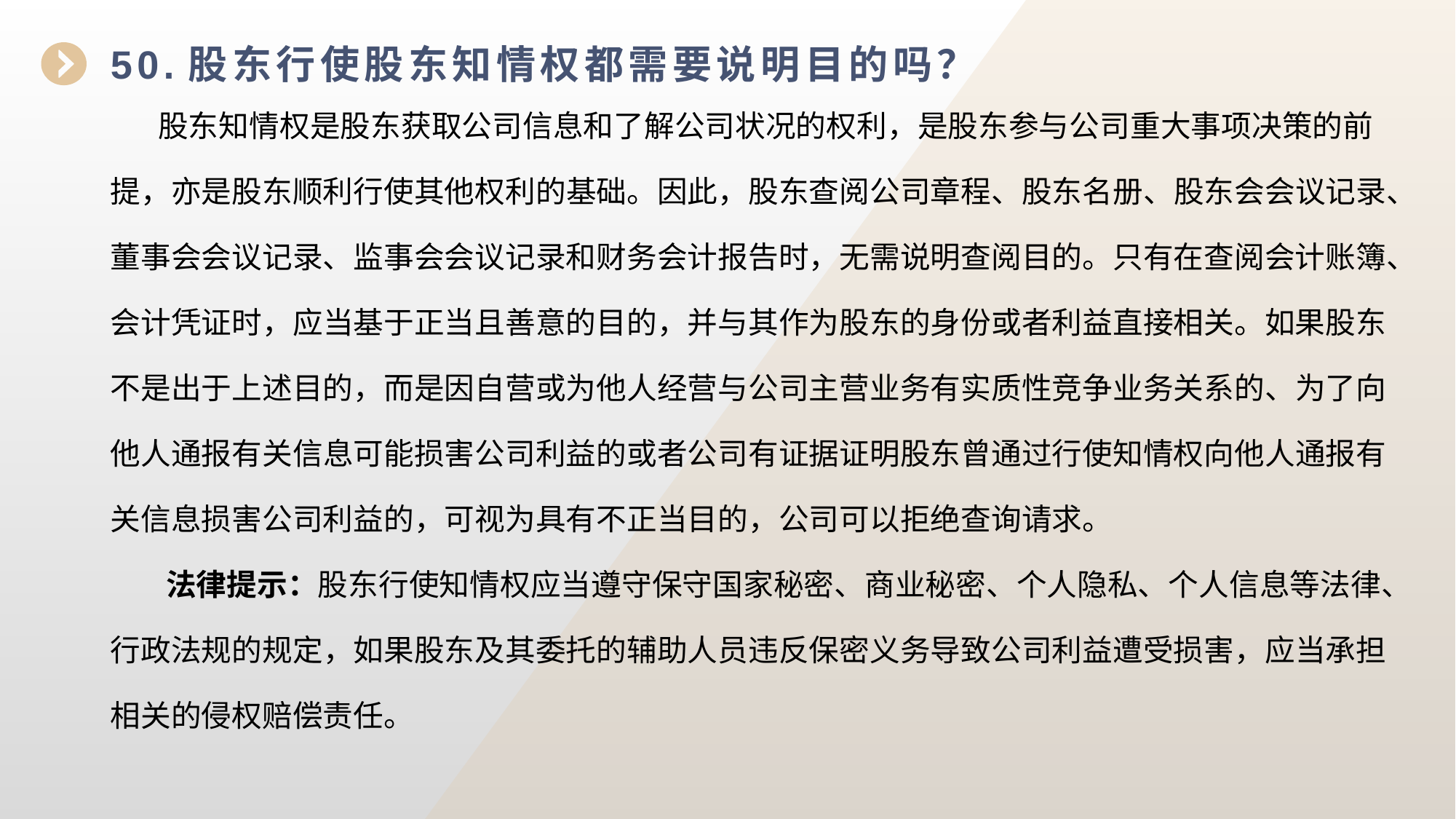

50.股东行使股东知情权都需要说明目的吗？

      股东知情权是股东获取公司信息和了解公司状况的权利，是股东参与公司重大事项决策的前提，亦是股东顺利行使其他权利的基础。因此，股东查阅公司章程、股东名册、股东会会议记录、董事会会议记录、监事会会议记录和财务会计报告时，无需说明查阅目的。只有在查阅会计账簿、会计凭证时，应当基于正当且善意的目的，并与其作为股东的身份或者利益直接相关。如果股东不是出于上述目的，而是因自营或为他人经营与公司主营业务有实质性竞争业务关系的、为了向他人通报有关信息可能损害公司利益的或者公司有证据证明股东曾通过行使知情权向他人通报有关信息损害公司利益的，可视为具有不正当目的，公司可以拒绝查询请求。
       法律提示：股东行使知情权应当遵守保守国家秘密、商业秘密、个人隐私、个人信息等法律、行政法规的规定，如果股东及其委托的辅助人员违反保密义务导致公司利益遭受损害，应当承担相关的侵权赔偿责任。